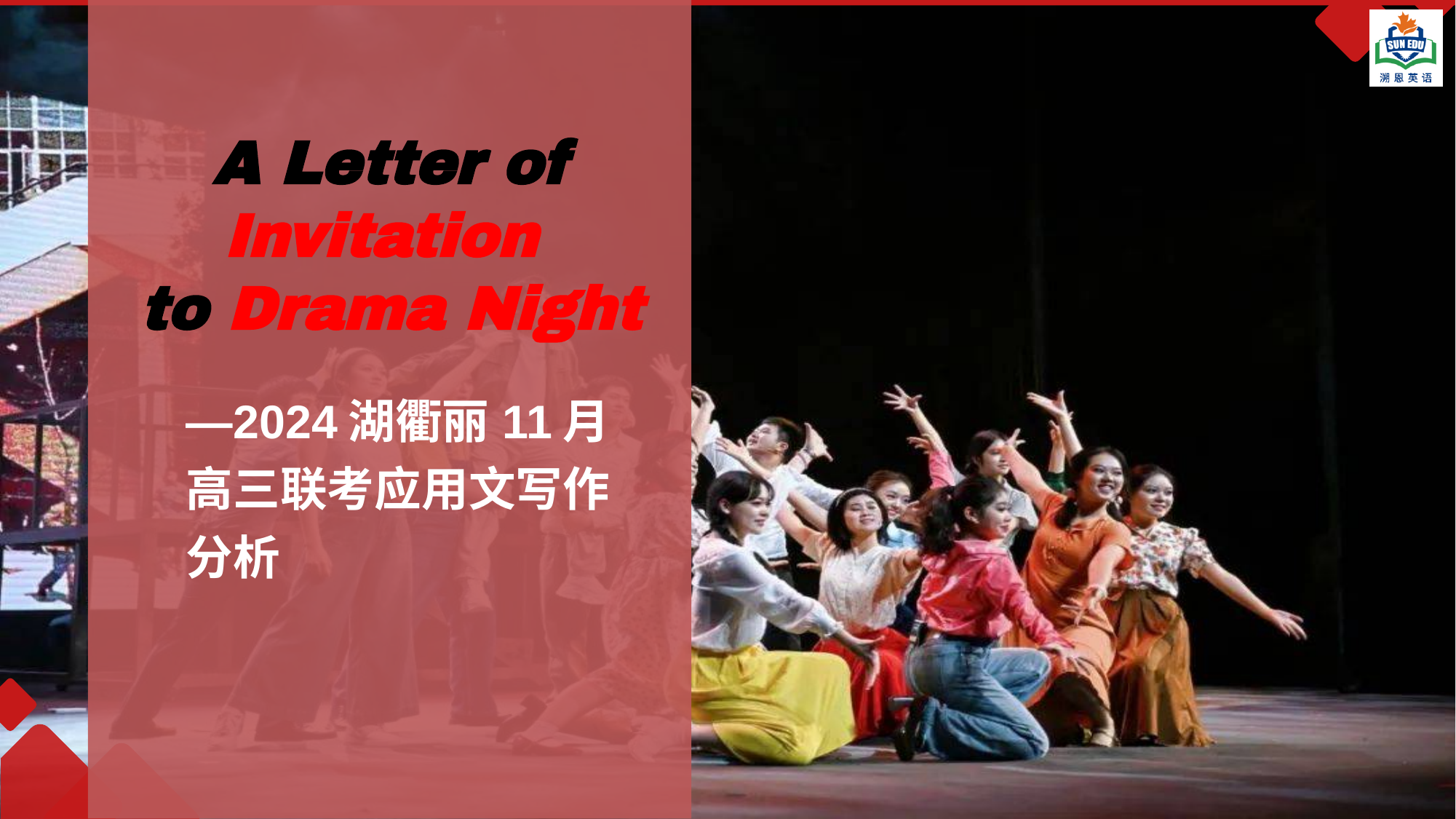

A Letter of Invitation
to Drama Night
# —2024湖衢丽11月高三联考应用文写作分析